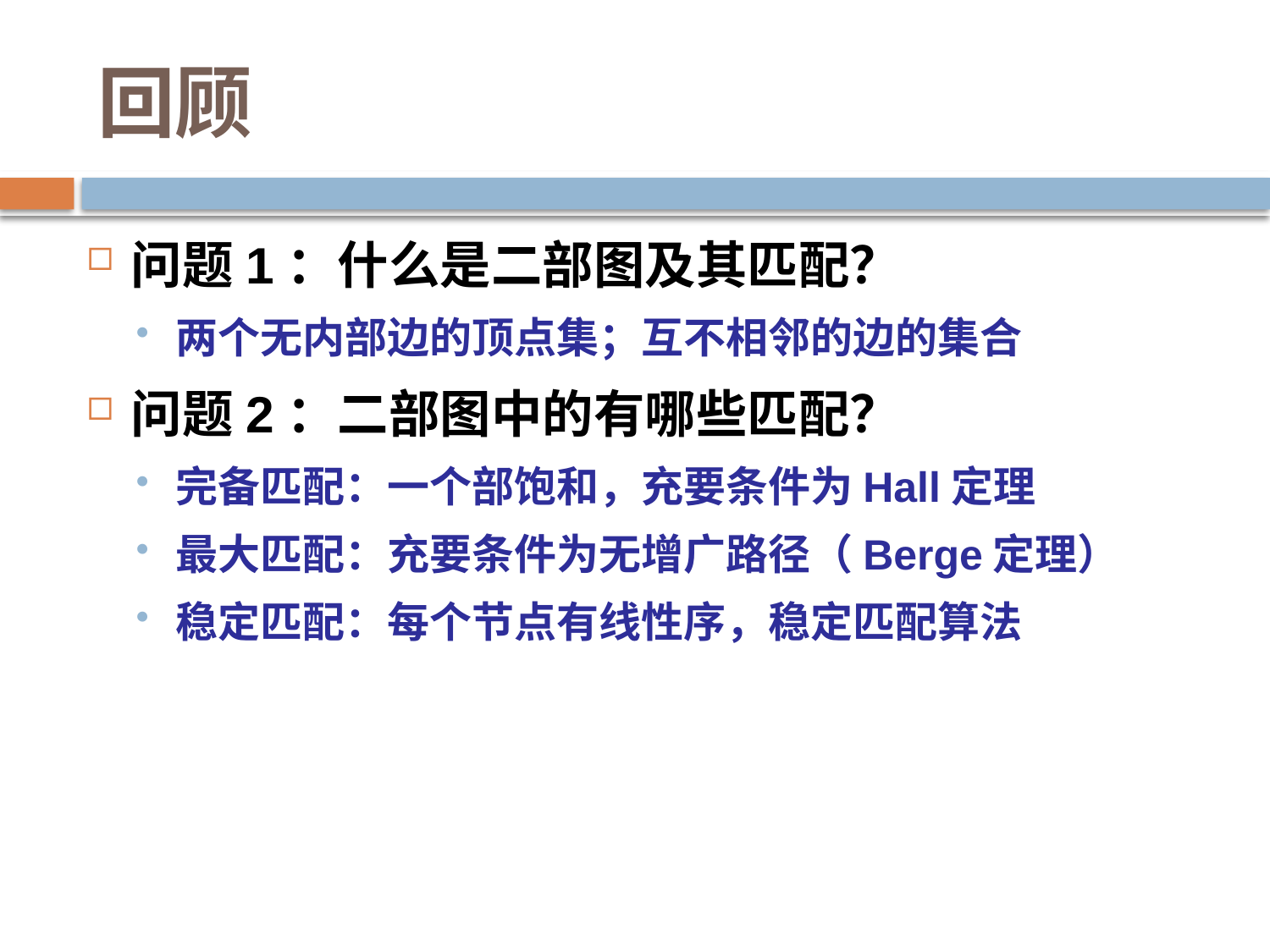

# 回顾
问题1：什么是二部图及其匹配？
两个无内部边的顶点集；互不相邻的边的集合
问题2：二部图中的有哪些匹配？
完备匹配：一个部饱和，充要条件为Hall定理
最大匹配：充要条件为无增广路径（Berge定理）
稳定匹配：每个节点有线性序，稳定匹配算法